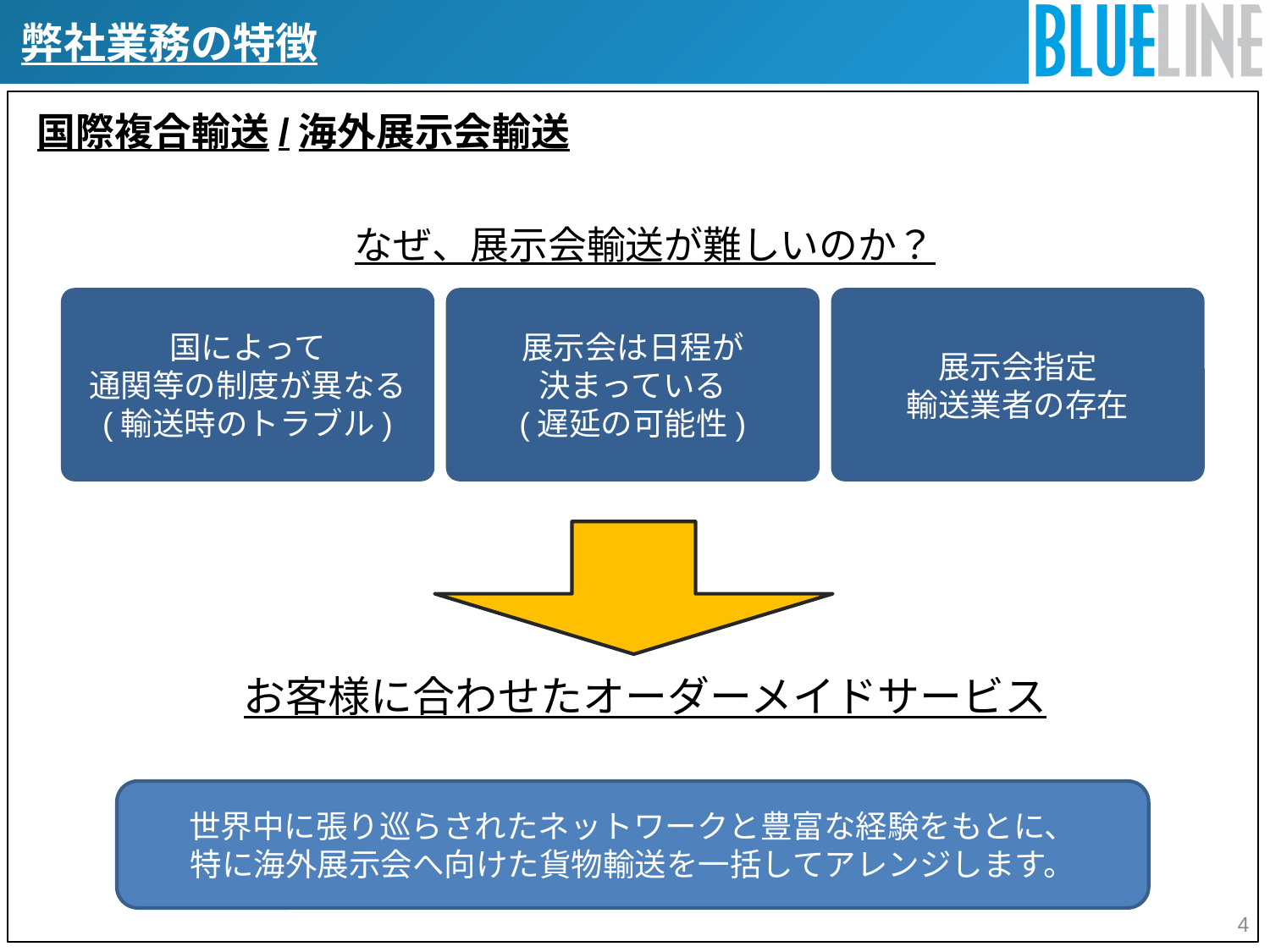

弊社業務の特徴

国際複合輸送/海外展示会輸送
なぜ、展示会輸送が難しいのか？
国によって
通関等の制度が異なる
(輸送時のトラブル)
展示会は日程が
決まっている
(遅延の可能性)
展示会指定
輸送業者の存在

お客様に合わせたオーダーメイドサービス
世界中に張り巡らされたネットワークと豊富な経験をもとに、
特に海外展示会へ向けた貨物輸送を一括してアレンジします。
4